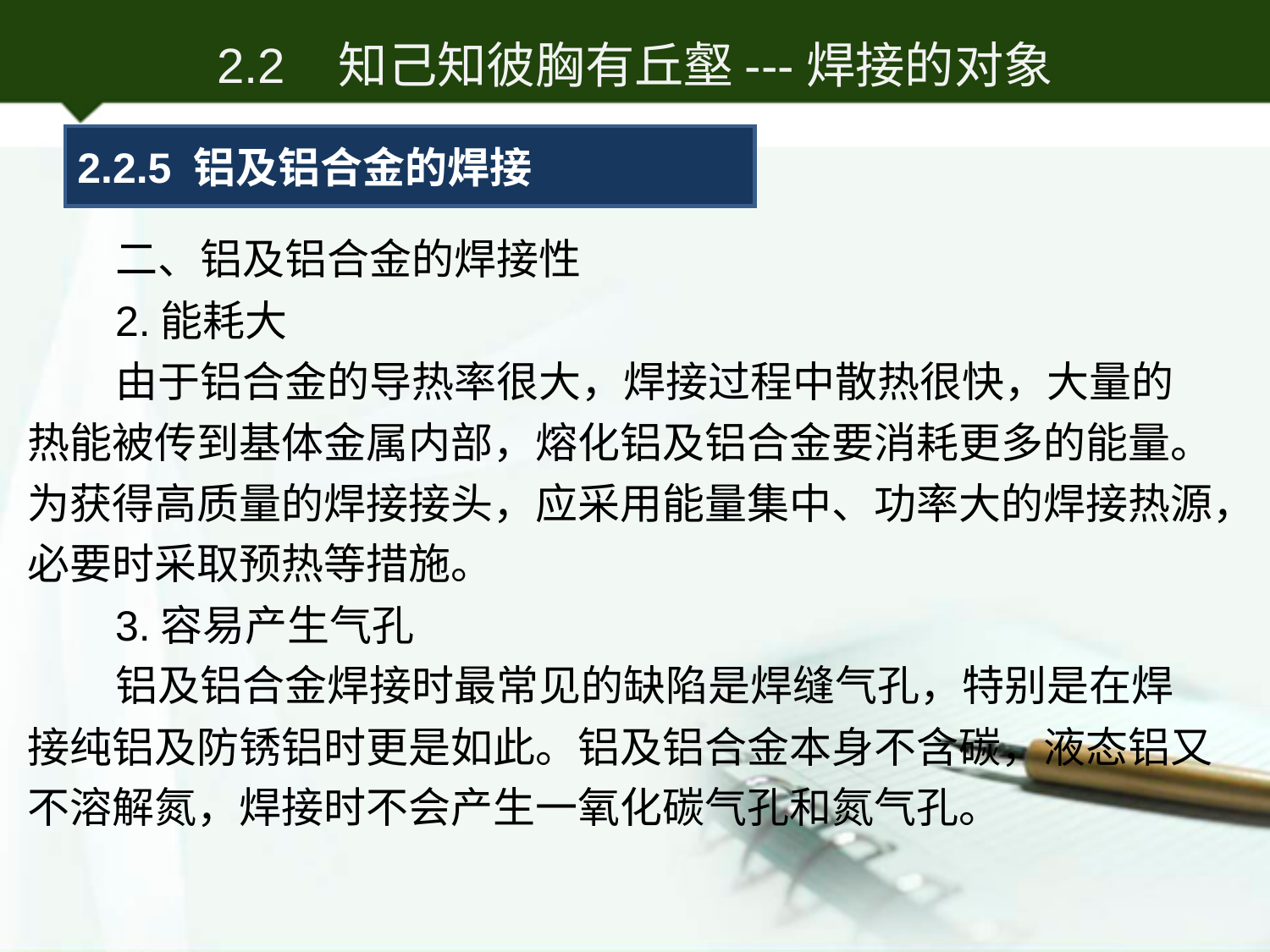

2.2   知己知彼胸有丘壑---焊接的对象
2.2.5 铝及铝合金的焊接
二、铝及铝合金的焊接性
2.能耗大
由于铝合金的导热率很大，焊接过程中散热很快，大量的热能被传到基体金属内部，熔化铝及铝合金要消耗更多的能量。为获得高质量的焊接接头，应采用能量集中、功率大的焊接热源，必要时采取预热等措施。
3.容易产生气孔
铝及铝合金焊接时最常见的缺陷是焊缝气孔，特别是在焊接纯铝及防锈铝时更是如此。铝及铝合金本身不含碳，液态铝又不溶解氮，焊接时不会产生一氧化碳气孔和氮气孔。